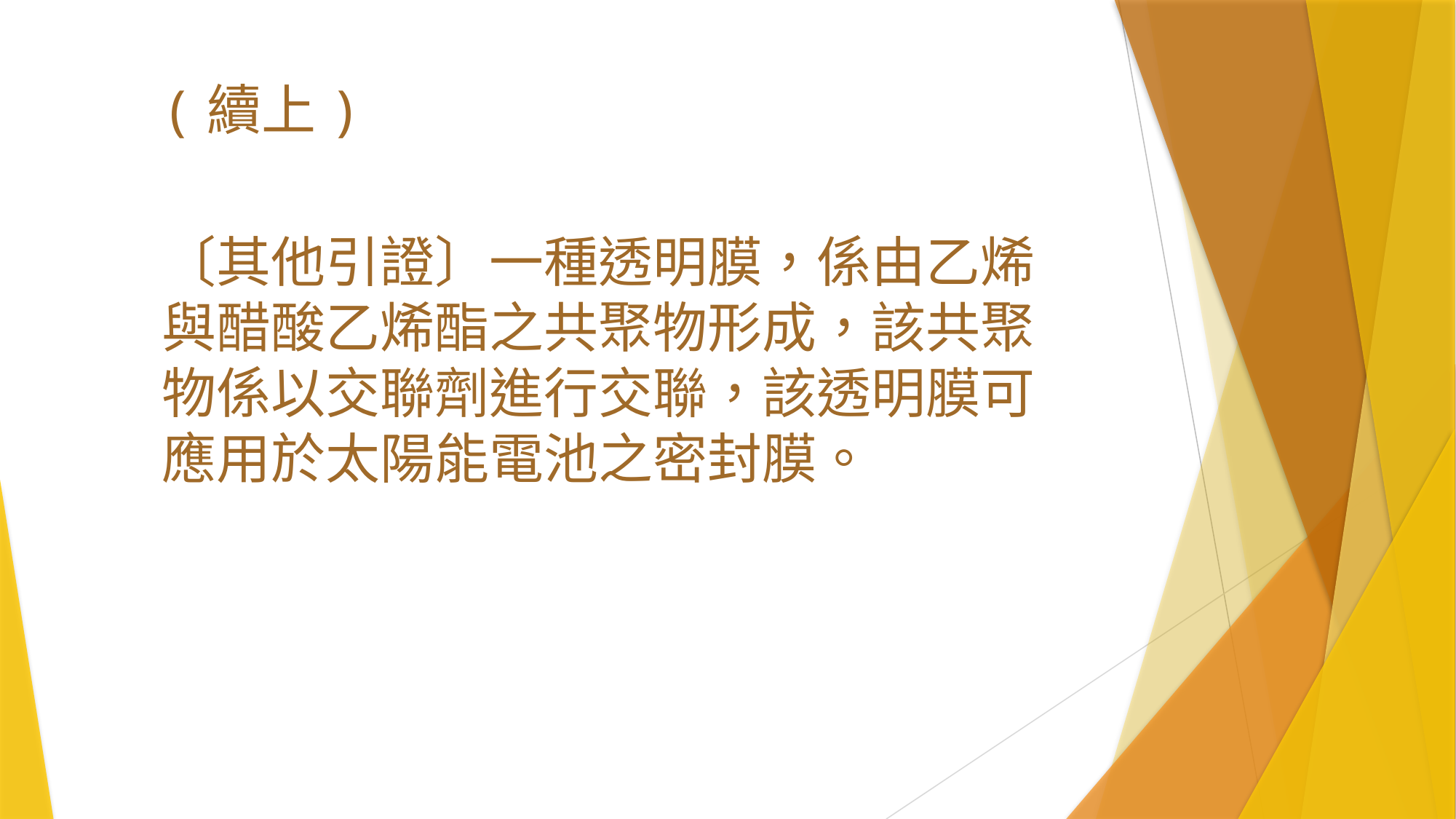

(續上)
# 〔其他引證〕一種透明膜，係由乙烯與醋酸乙烯酯之共聚物形成，該共聚物係以交聯劑進行交聯，該透明膜可應用於太陽能電池之密封膜。